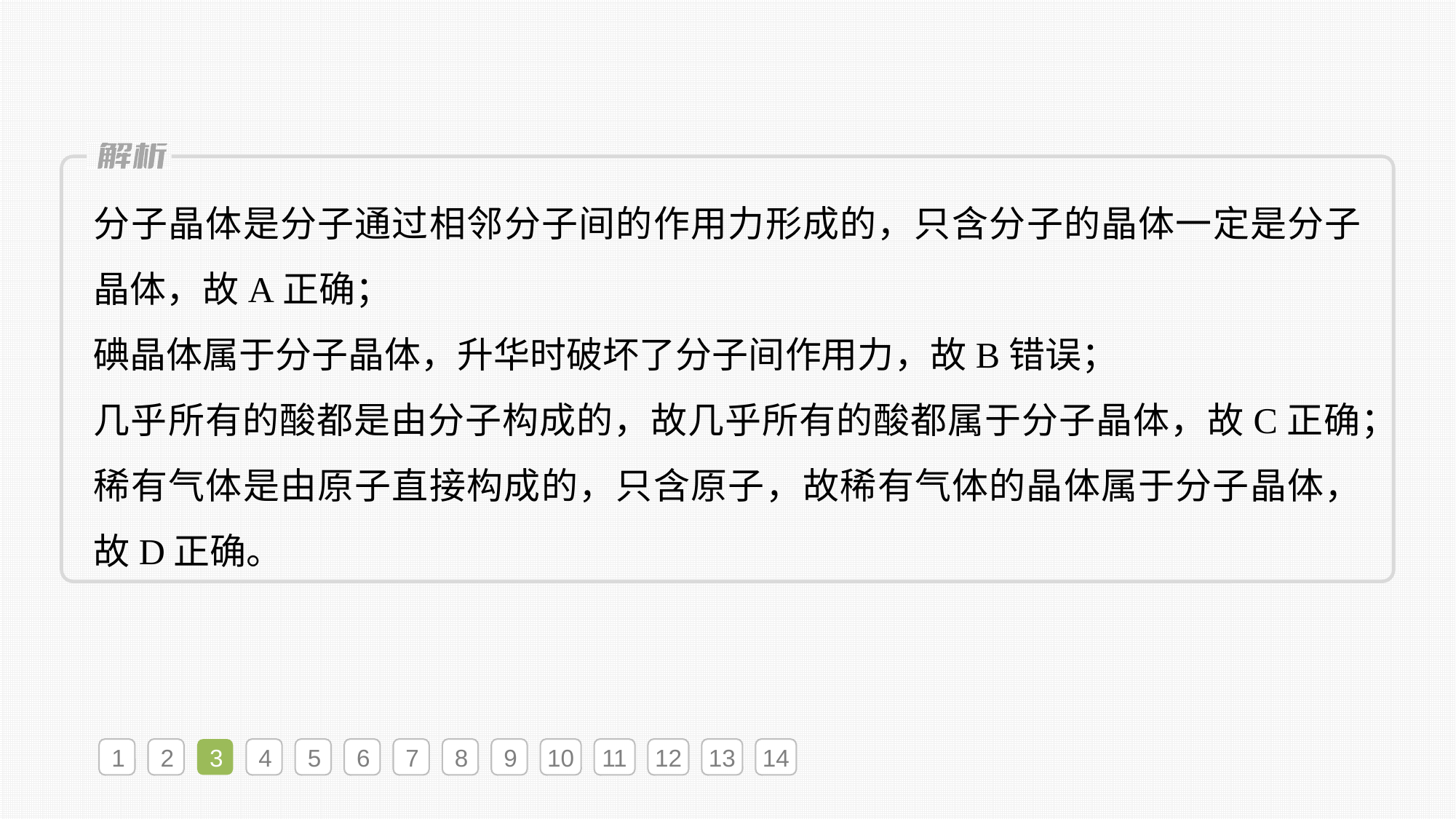

分子晶体是分子通过相邻分子间的作用力形成的，只含分子的晶体一定是分子晶体，故A正确；
碘晶体属于分子晶体，升华时破坏了分子间作用力，故B错误；
几乎所有的酸都是由分子构成的，故几乎所有的酸都属于分子晶体，故C正确；
稀有气体是由原子直接构成的，只含原子，故稀有气体的晶体属于分子晶体，故D正确。
1
2
3
4
5
6
7
8
9
10
11
12
13
14